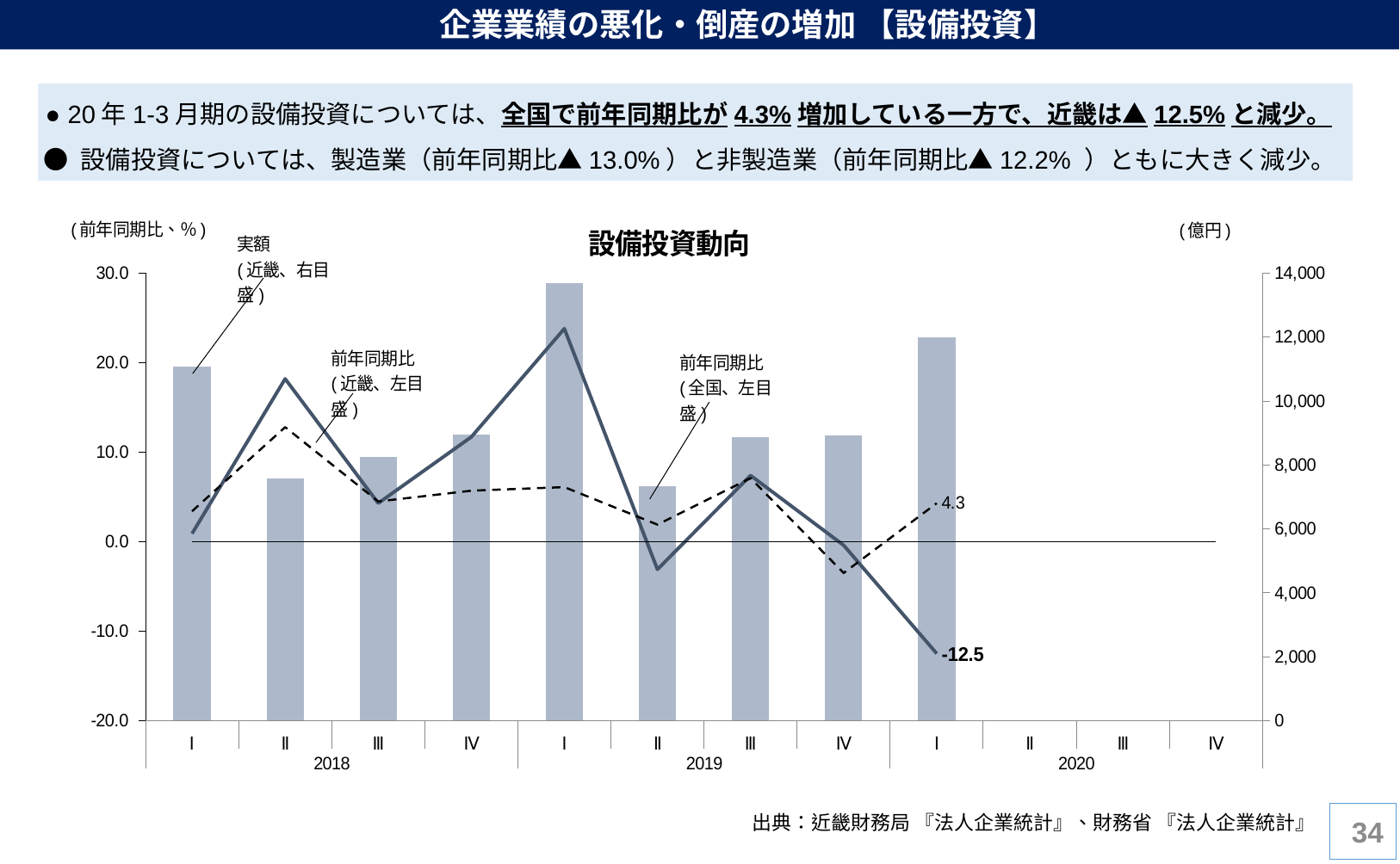

企業業績の悪化・倒産の増加 【設備投資】
 ● 20年1-3月期の設備投資については、全国で前年同期比が4.3%増加している一方で、近畿は▲12.5%と減少。
 ● 設備投資については、製造業（前年同期比▲13.0%）と非製造業（前年同期比▲12.2% ）ともに大きく減少。

### Chart: 設備投資動向

| Category | 実額(億円) | 近畿、前年同期比(左目盛) |  | 全国、前年同月比 |
|---|---|---|---|---|
| Ⅰ | 11066.54 | 0.9 | 0.0 | 3.4 |
| Ⅱ | 7587.42 | 18.2 | 0.0 | 12.8 |
| Ⅲ | 8258.16 | 4.3 | 0.0 | 4.5 |
| Ⅳ | 8954.41 | 11.7 | 0.0 | 5.7 |
| Ⅰ | 13697.58 | 23.8 | 0.0 | 6.1 |
| Ⅱ | 7348.99 | -3.1 | 0.0 | 1.9 |
| Ⅲ | 8868.23 | 7.4 | 0.0 | 7.1 |
| Ⅳ | 8922.06 | -0.4 | 0.0 | -3.5 |
| Ⅰ | 11985.72 | -12.5 | 0.0 | 4.3 |
| Ⅱ | None | None | 0.0 | None |
| Ⅲ | None | None | 0.0 | None |
| Ⅳ | None | None | 0.0 | None |
34
出典：近畿財務局 『法人企業統計』、財務省 『法人企業統計』